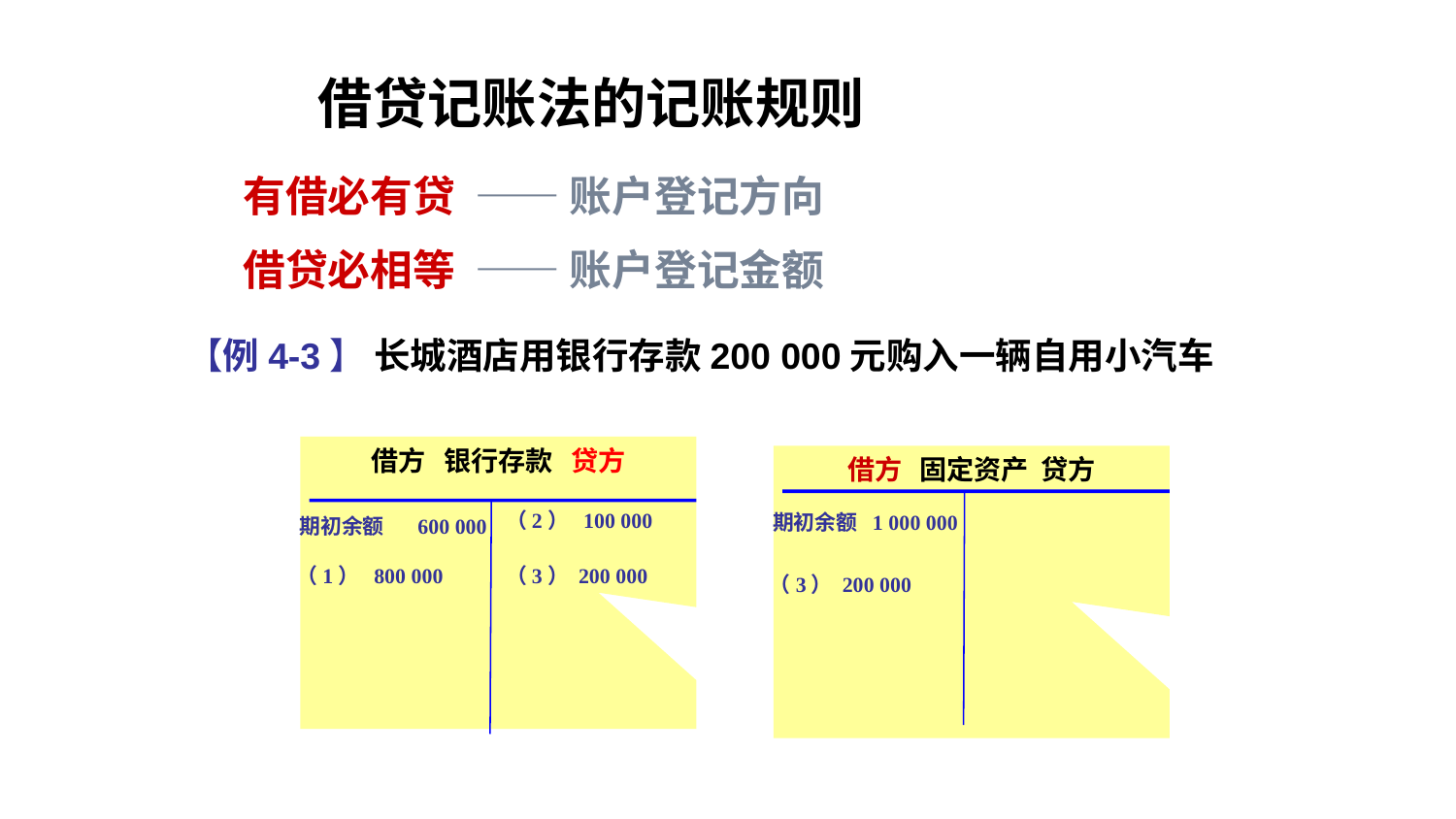

# 借贷记账法的记账规则
 有借必有贷  —— 账户登记方向
 借贷必相等  —— 账户登记金额
【例4-3】 长城酒店用银行存款200 000元购入一辆自用小汽车
借方   银行存款   贷方
借方   固定资产  贷方

（2）  100 000
期初余额
1 000 000
期初余额
600 000
（1）  800 000
（3） 200 000
（3） 200 000